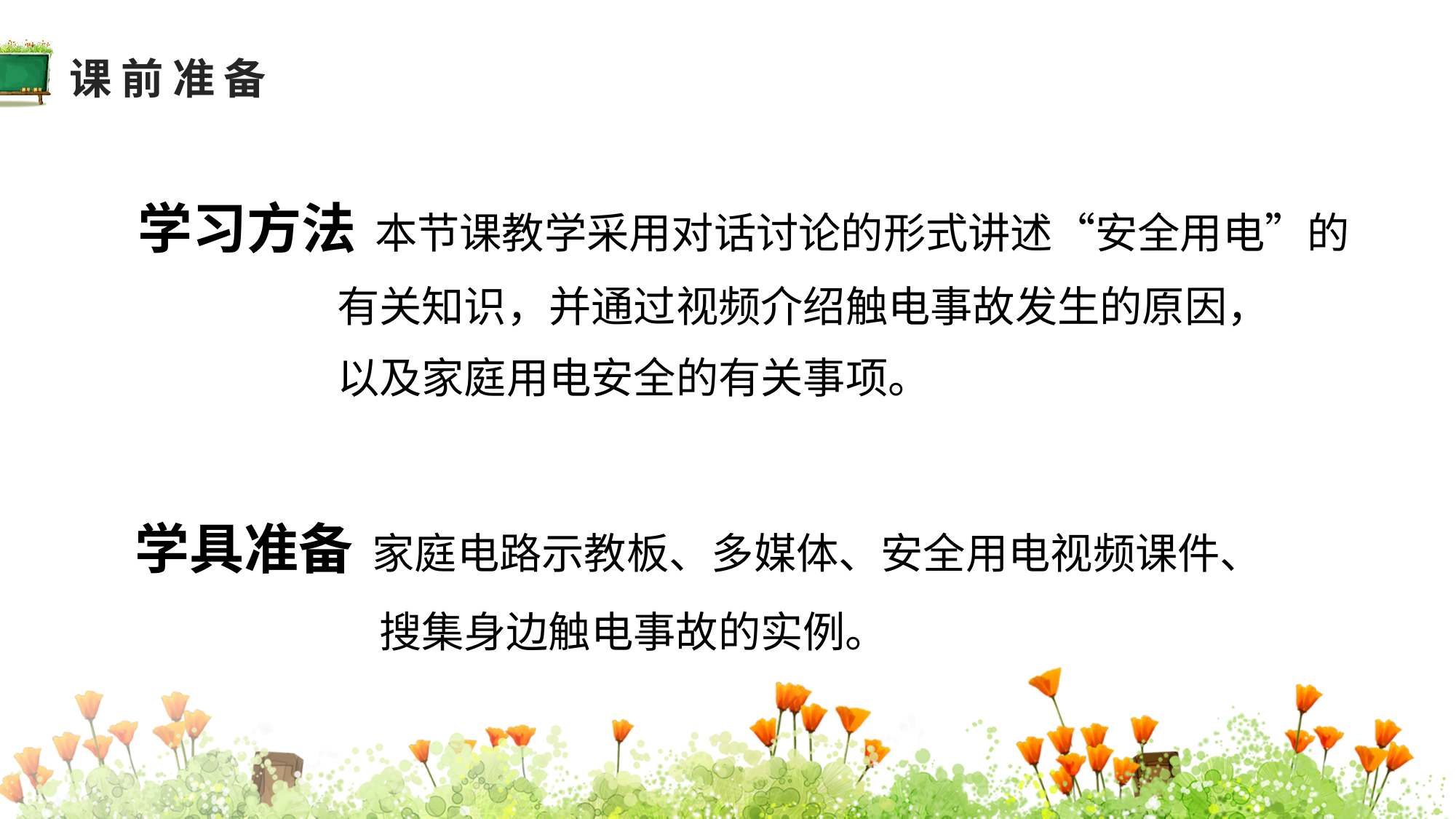

课前准备
学习方法  本节课教学采用对话讨论的形式讲述“安全用电”的
                    有关知识，并通过视频介绍触电事故发生的原因，
                    以及家庭用电安全的有关事项。
学具准备  家庭电路示教板、多媒体、安全用电视频课件、
搜集身边触电事故的实例。